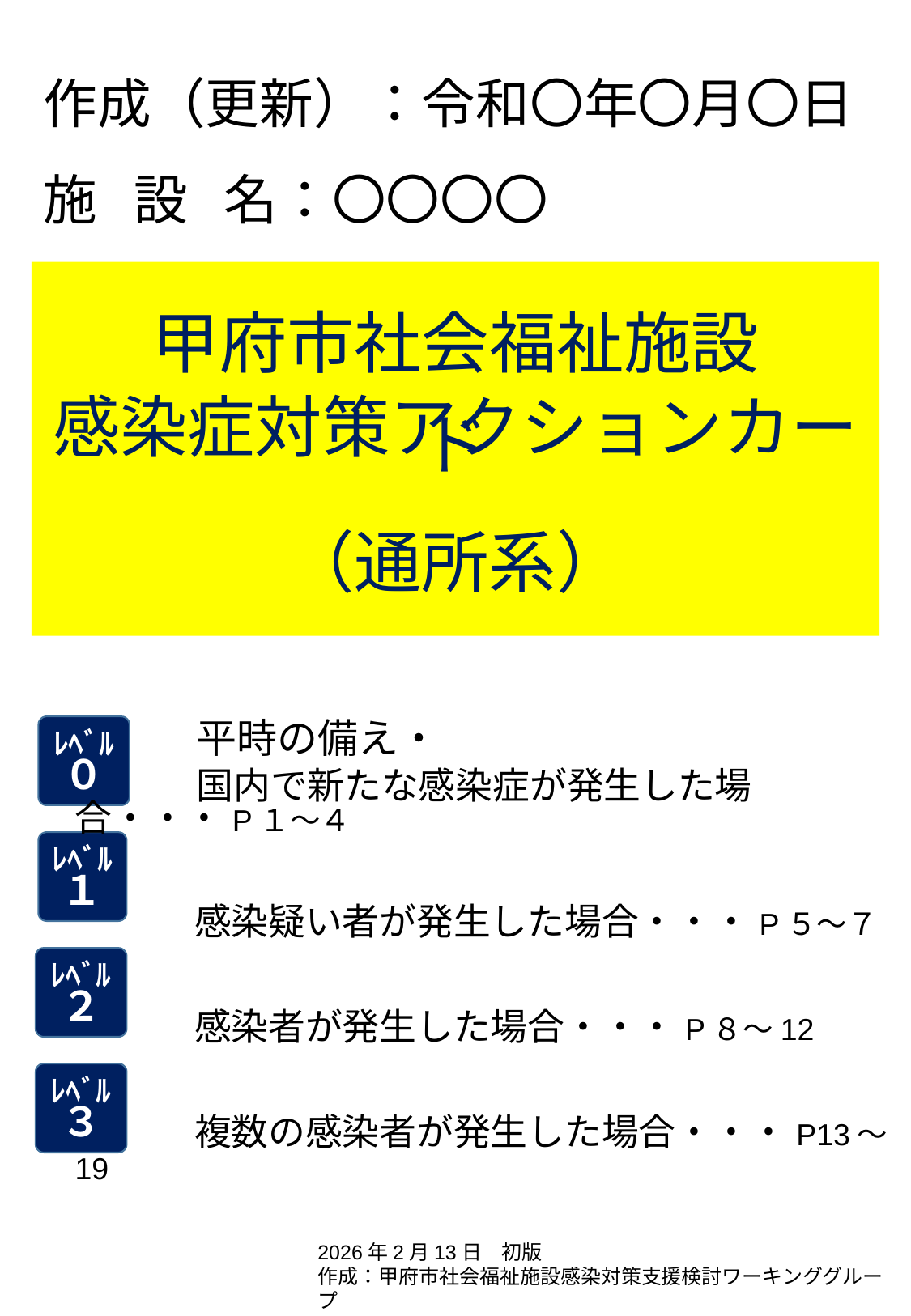

作成（更新）：令和〇年〇月〇日
施   設   名：〇〇〇〇
# 甲府市社会福祉施設 感染症対策アクションカード （通所系）
ﾚﾍﾞﾙ
０
　　　平時の備え・
　　　国内で新たな感染症が発生した場合・・・P１～４

　　　 感染疑い者が発生した場合・・・P５～７

　　　 感染者が発生した場合・・・P８～12

　　　 複数の感染者が発生した場合・・・P13～19
ﾚﾍﾞﾙ
１
ﾚﾍﾞﾙ
２
ﾚﾍﾞﾙ
３
2026年2月13日　初版
作成：甲府市社会福祉施設感染対策支援検討ワーキンググループ